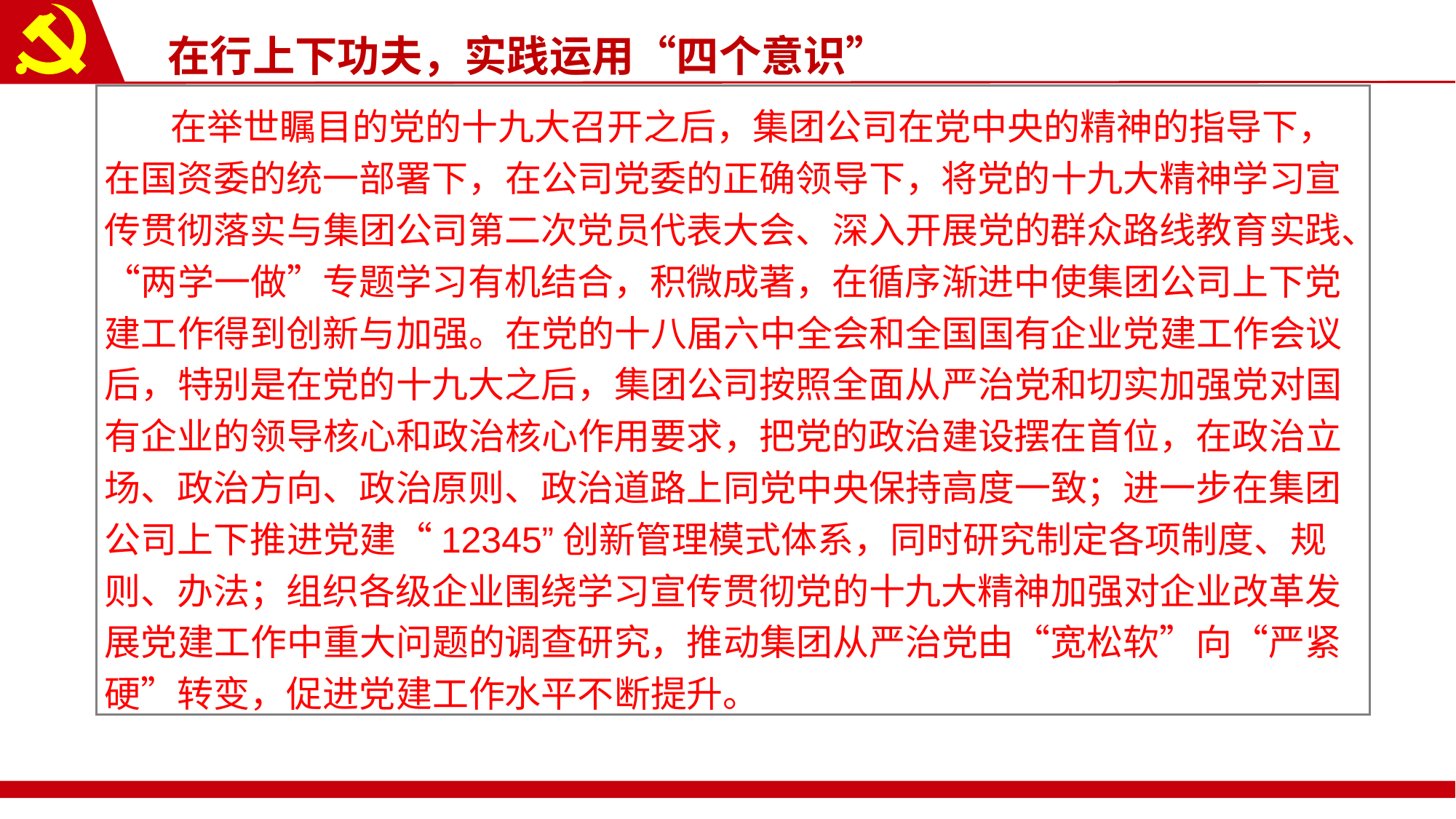

在行上下功夫，实践运用“四个意识”

       在举世瞩目的党的十九大召开之后，集团公司在党中央的精神的指导下，在国资委的统一部署下，在公司党委的正确领导下，将党的十九大精神学习宣传贯彻落实与集团公司第二次党员代表大会、深入开展党的群众路线教育实践、“两学一做”专题学习有机结合，积微成著，在循序渐进中使集团公司上下党建工作得到创新与加强。在党的十八届六中全会和全国国有企业党建工作会议后，特别是在党的十九大之后，集团公司按照全面从严治党和切实加强党对国有企业的领导核心和政治核心作用要求，把党的政治建设摆在首位，在政治立场、政治方向、政治原则、政治道路上同党中央保持高度一致；进一步在集团公司上下推进党建“12345”创新管理模式体系，同时研究制定各项制度、规则、办法；组织各级企业围绕学习宣传贯彻党的十九大精神加强对企业改革发展党建工作中重大问题的调查研究，推动集团从严治党由“宽松软”向“严紧硬”转变，促进党建工作水平不断提升。